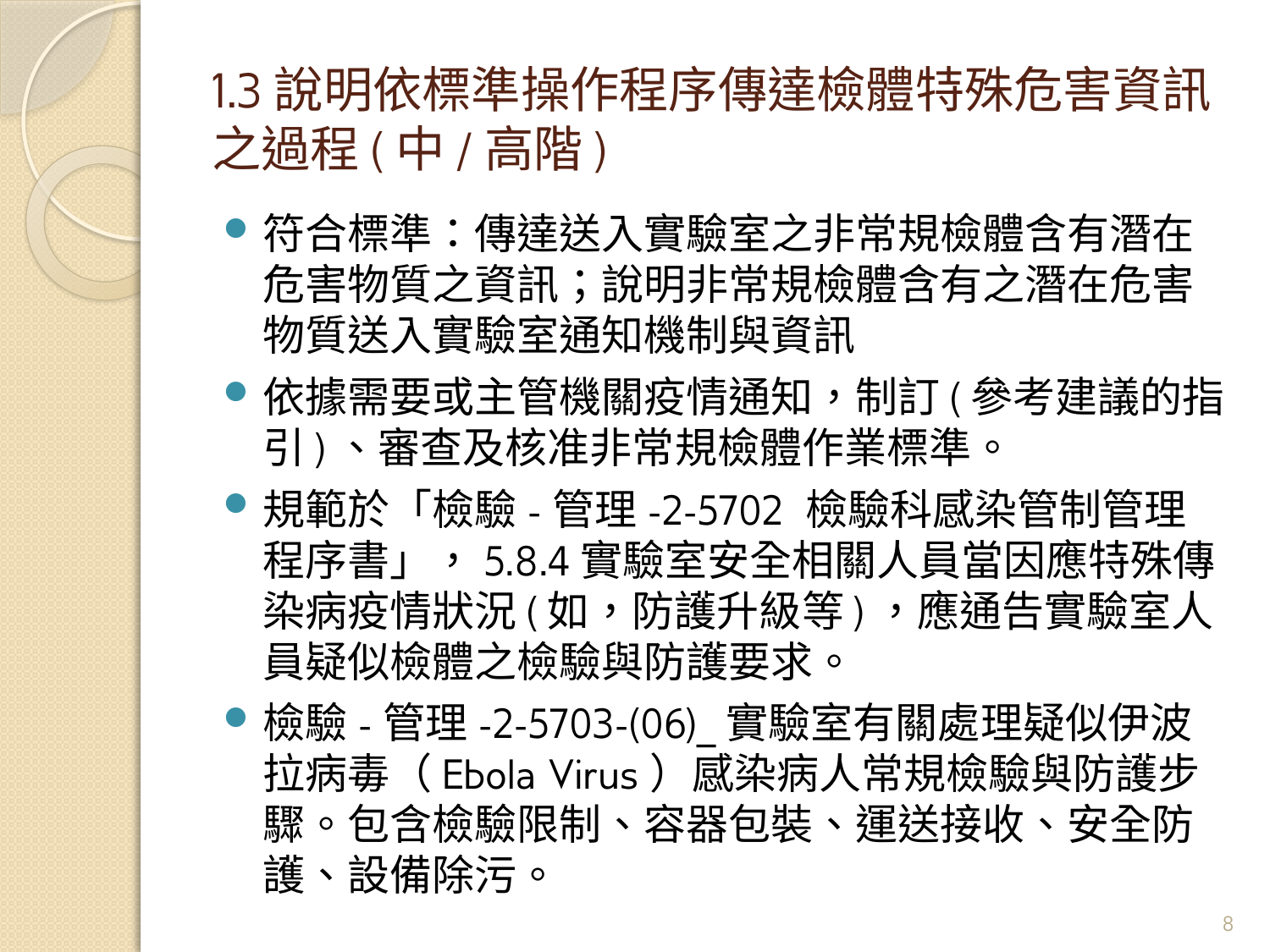

# 1.3說明依標準操作程序傳達檢體特殊危害資訊之過程(中/高階)
符合標準：傳達送入實驗室之非常規檢體含有潛在危害物質之資訊；說明非常規檢體含有之潛在危害物質送入實驗室通知機制與資訊
依據需要或主管機關疫情通知，制訂(參考建議的指引)、審查及核准非常規檢體作業標準。
規範於「檢驗-管理-2-5702 檢驗科感染管制管理程序書」，5.8.4實驗室安全相關人員當因應特殊傳染病疫情狀況(如，防護升級等)，應通告實驗室人員疑似檢體之檢驗與防護要求。
檢驗-管理-2-5703-(06)_實驗室有關處理疑似伊波拉病毒（Ebola Virus）感染病人常規檢驗與防護步驟。包含檢驗限制、容器包裝、運送接收、安全防護、設備除污。

8